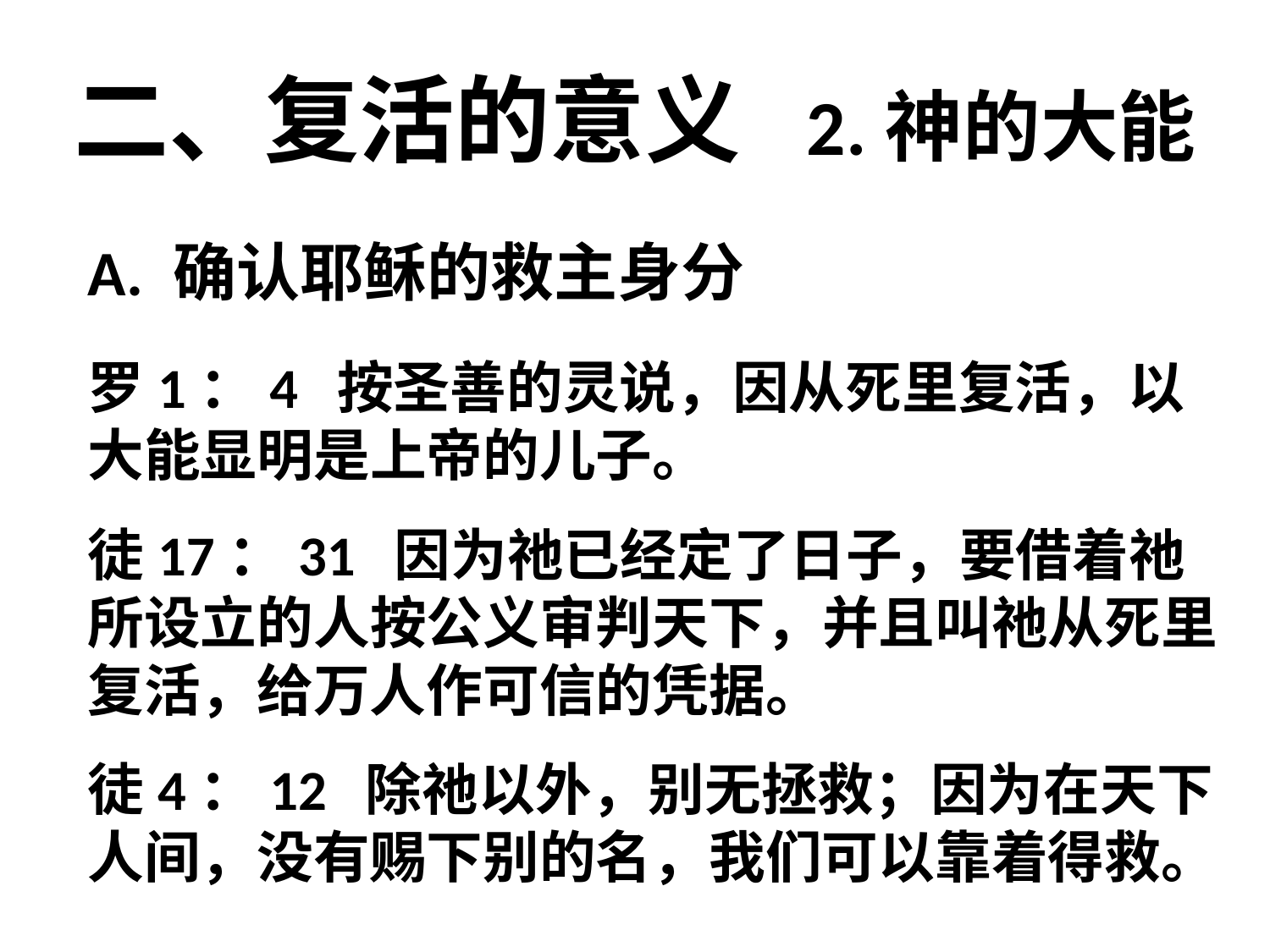

# 二、复活的意义  2.神的大能
A. 确认耶稣的救主身分
罗1：4  按圣善的灵说，因从死里复活，以大能显明是上帝的儿子。
徒17：31  因为祂已经定了日子，要借着祂所设立的人按公义审判天下，并且叫祂从死里复活，给万人作可信的凭据。
徒4：12  除祂以外，别无拯救；因为在天下人间，没有赐下别的名，我们可以靠着得救。